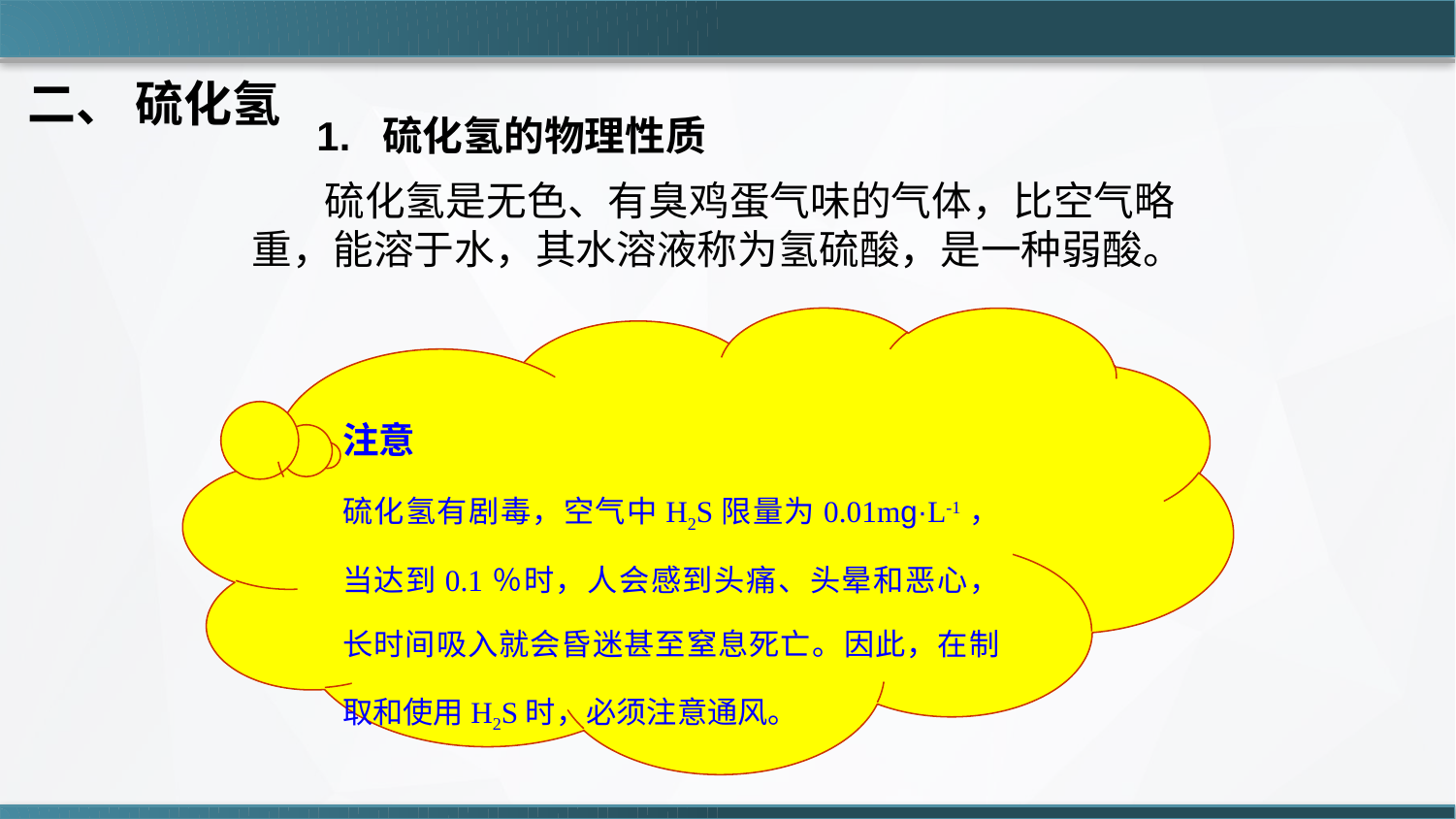

二、 硫化氢
1.  硫化氢的物理性质
       硫化氢是无色、有臭鸡蛋气味的气体，比空气略重，能溶于水，其水溶液称为氢硫酸，是一种弱酸。
注意
硫化氢有剧毒，空气中H2S限量为0.01mg·L-1，当达到0.1％时，人会感到头痛、头晕和恶心，长时间吸入就会昏迷甚至窒息死亡。因此，在制取和使用H2S时，必须注意通风。